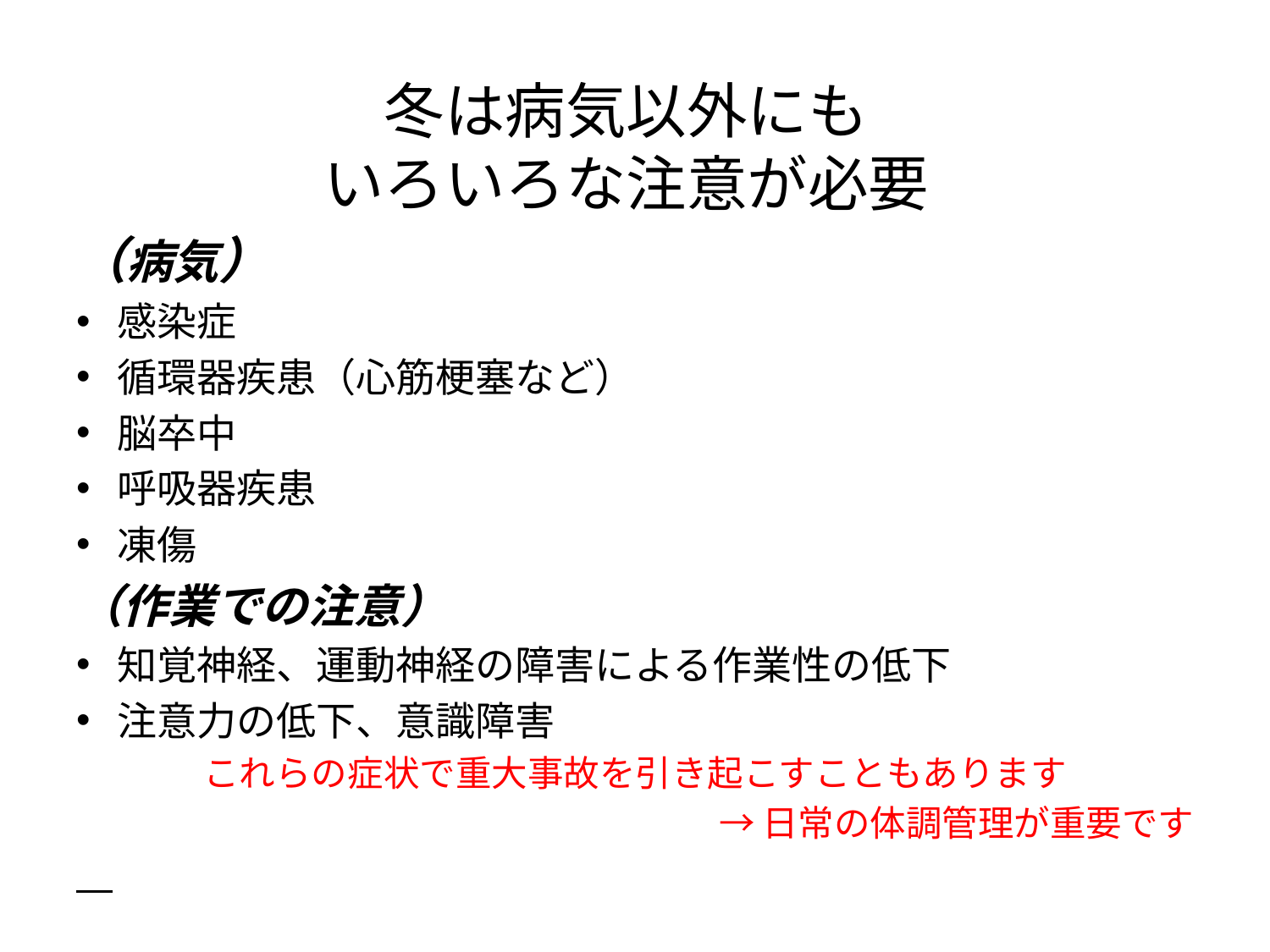

# 冬は病気以外にも いろいろな注意が必要
（病気）
感染症
循環器疾患（心筋梗塞など）
脳卒中
呼吸器疾患
凍傷
（作業での注意）
知覚神経、運動神経の障害による作業性の低下
注意力の低下、意識障害
これらの症状で重大事故を引き起こすこともあります
→日常の体調管理が重要です